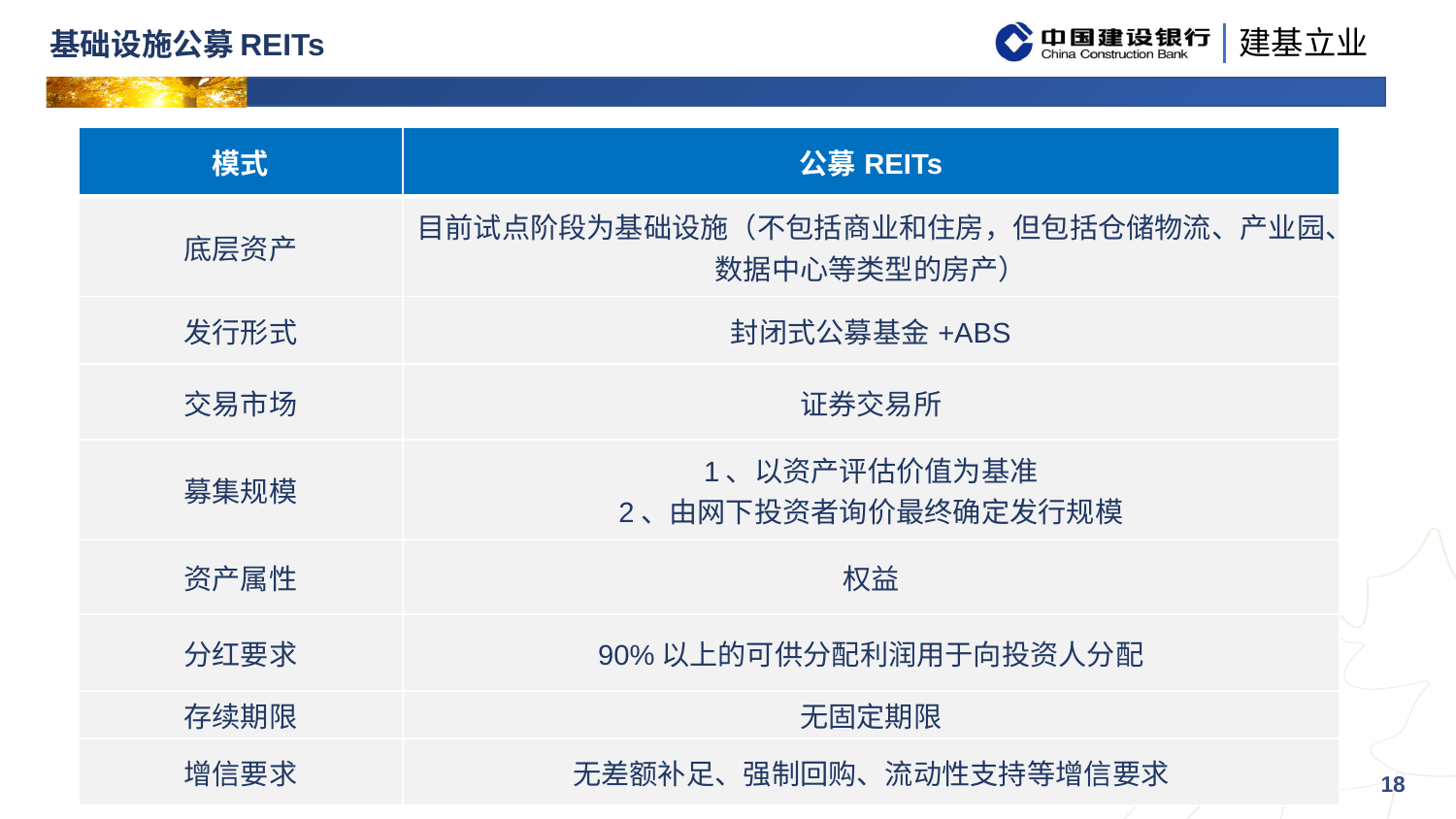

# 基础设施公募REITs
| 模式 | 公募REITs |
| --- | --- |
| 底层资产 | 目前试点阶段为基础设施（不包括商业和住房，但包括仓储物流、产业园、数据中心等类型的房产） |
| 发行形式 | 封闭式公募基金+ABS |
| 交易市场 | 证券交易所 |
| 募集规模 | 1、以资产评估价值为基准 2、由网下投资者询价最终确定发行规模 |
| 资产属性 | 权益 |
| 分红要求 | 90%以上的可供分配利润用于向投资人分配 |
| 存续期限 | 无固定期限 |
| 增信要求 | 无差额补足、强制回购、流动性支持等增信要求 |
18